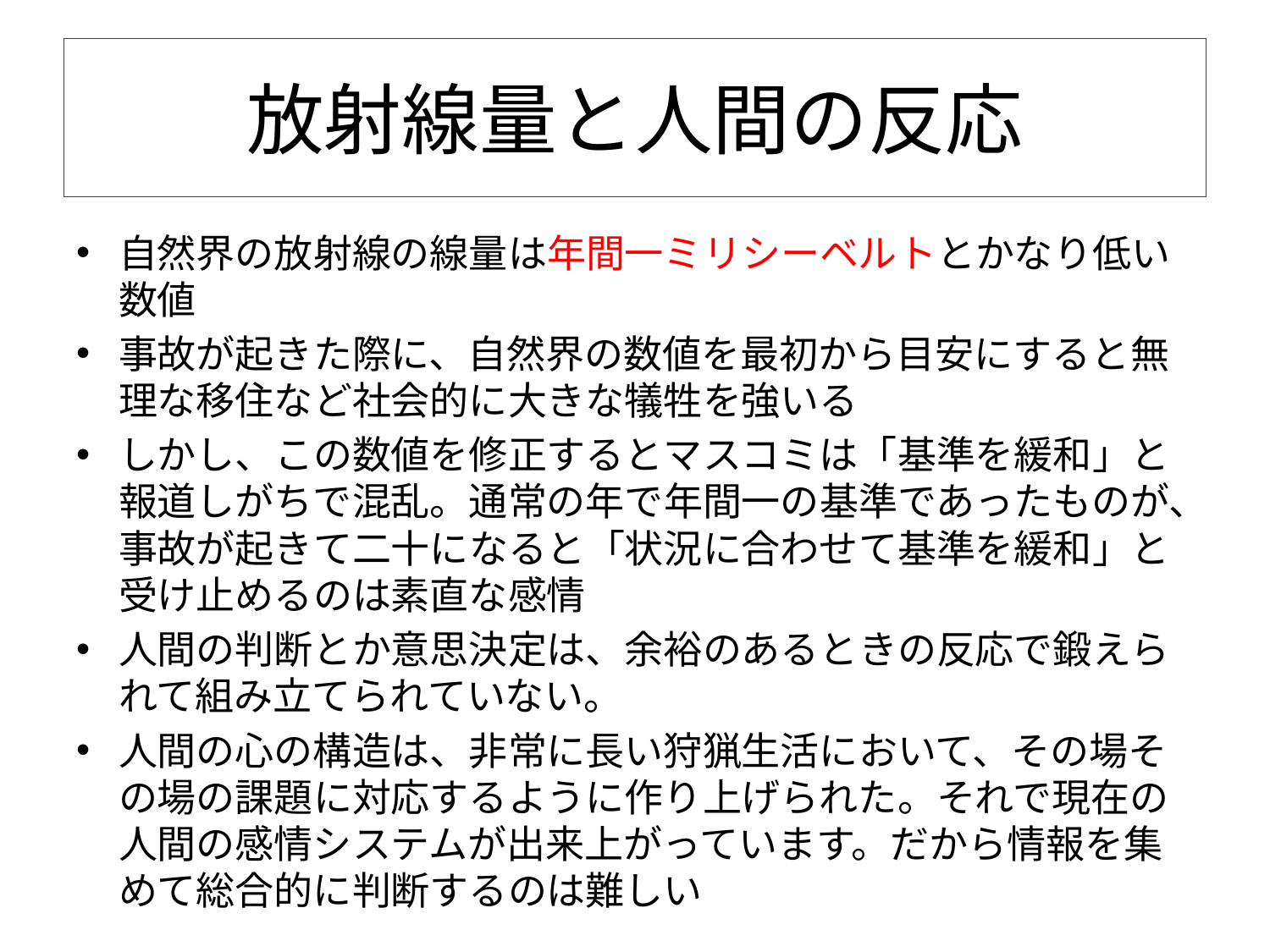

# 放射線量と人間の反応
自然界の放射線の線量は年間一ミリシーベルトとかなり低い数値
事故が起きた際に、自然界の数値を最初から目安にすると無理な移住など社会的に大きな犠牲を強いる
しかし、この数値を修正するとマスコミは「基準を緩和」と報道しがちで混乱。通常の年で年間一の基準であったものが、事故が起きて二十になると「状況に合わせて基準を緩和」と受け止めるのは素直な感情
人間の判断とか意思決定は、余裕のあるときの反応で鍛えられて組み立てられていない。
人間の心の構造は、非常に長い狩猟生活において、その場その場の課題に対応するように作り上げられた。それで現在の人間の感情システムが出来上がっています。だから情報を集めて総合的に判断するのは難しい